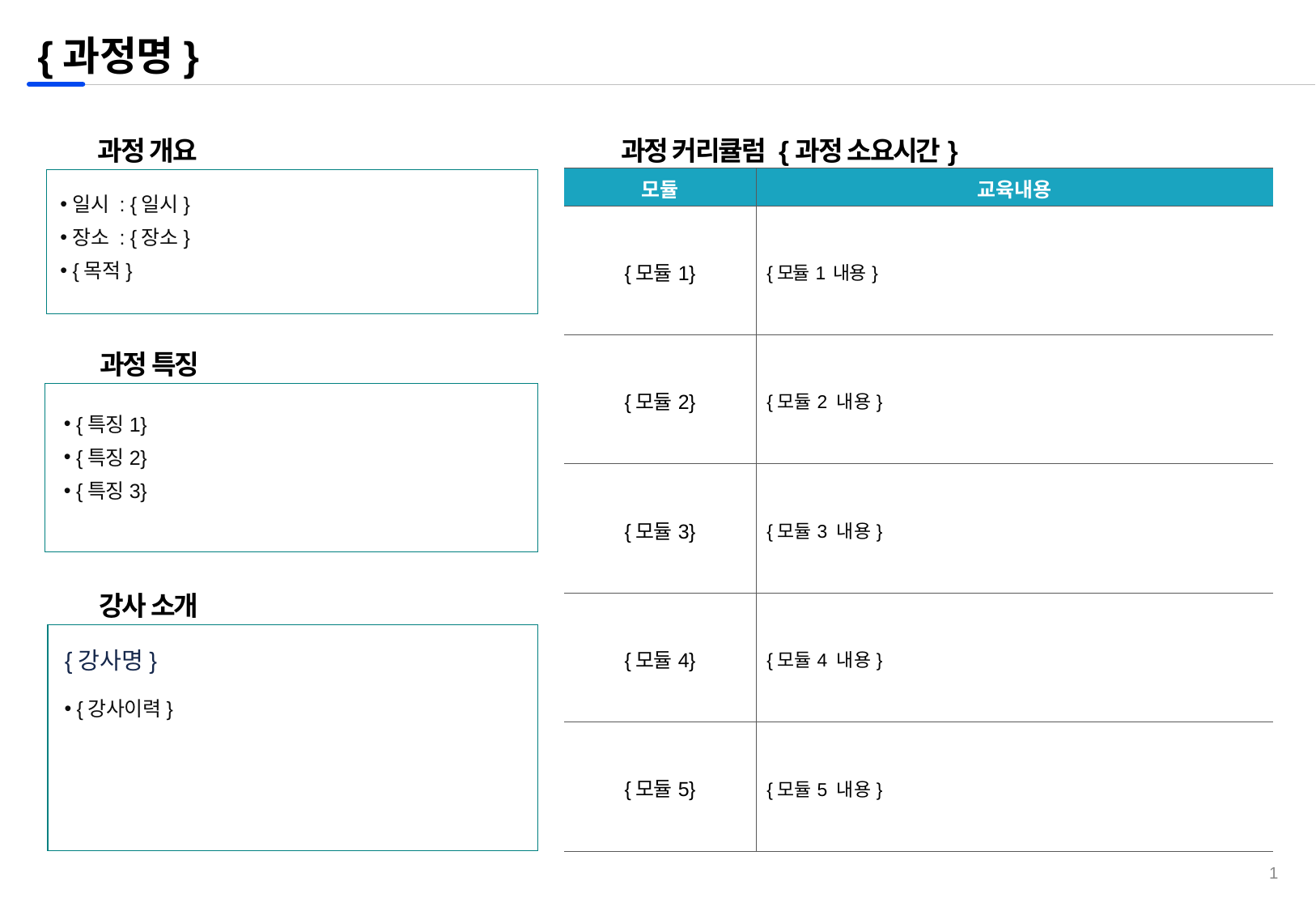

{과정명}
과정 개요
과정 커리큘럼 {과정 소요시간}
✅
✅
| 모듈 | 교육내용 |
| --- | --- |
| {모듈1} | {모듈1 내용} |
| {모듈2} | {모듈2 내용} |
| {모듈3} | {모듈3 내용} |
| {모듈4} | {모듈4 내용} |
| {모듈5} | {모듈5 내용} |

일시 : {일시}
장소 : {장소}
{목적}
과정 특징
✅

{특징1}
{특징2}
{특징3}
강사 소개
✅

{강사명}
{강사이력}
1